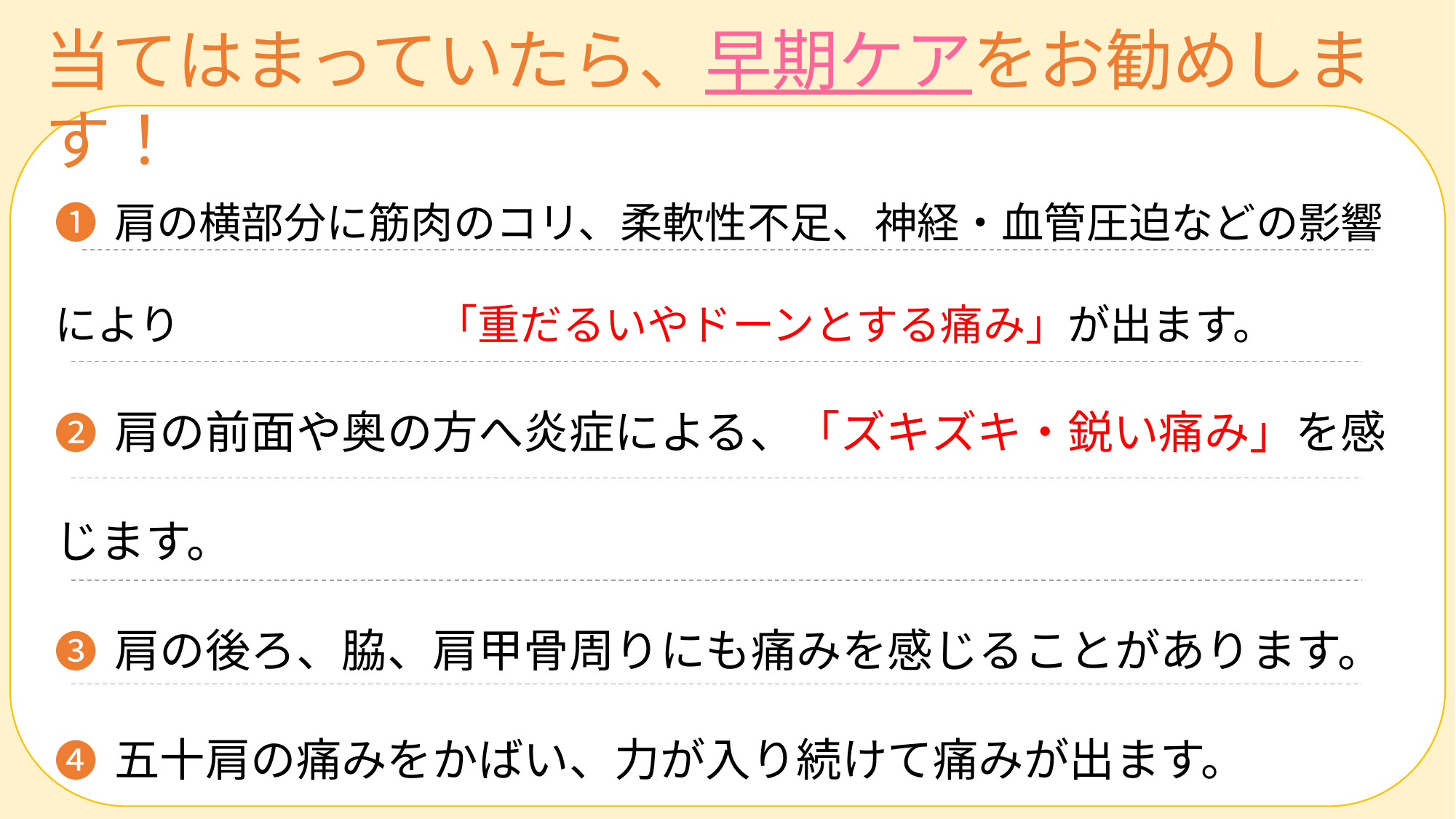

当てはまっていたら、早期ケアをお勧めします！
❶ 肩の横部分に筋肉のコリ、柔軟性不足、神経・血管圧迫などの影響により　　　　　　「重だるいやドーンとする痛み」が出ます。
❷ 肩の前面や奥の方へ炎症による、「ズキズキ・鋭い痛み」を感じます。
❸ 肩の後ろ、脇、肩甲骨周りにも痛みを感じることがあります。
❹ 五十肩の痛みをかばい、力が入り続けて痛みが出ます。
❺ 上腕〜前腕全体的に、重だるい痛みやシビレを感じることもあります。